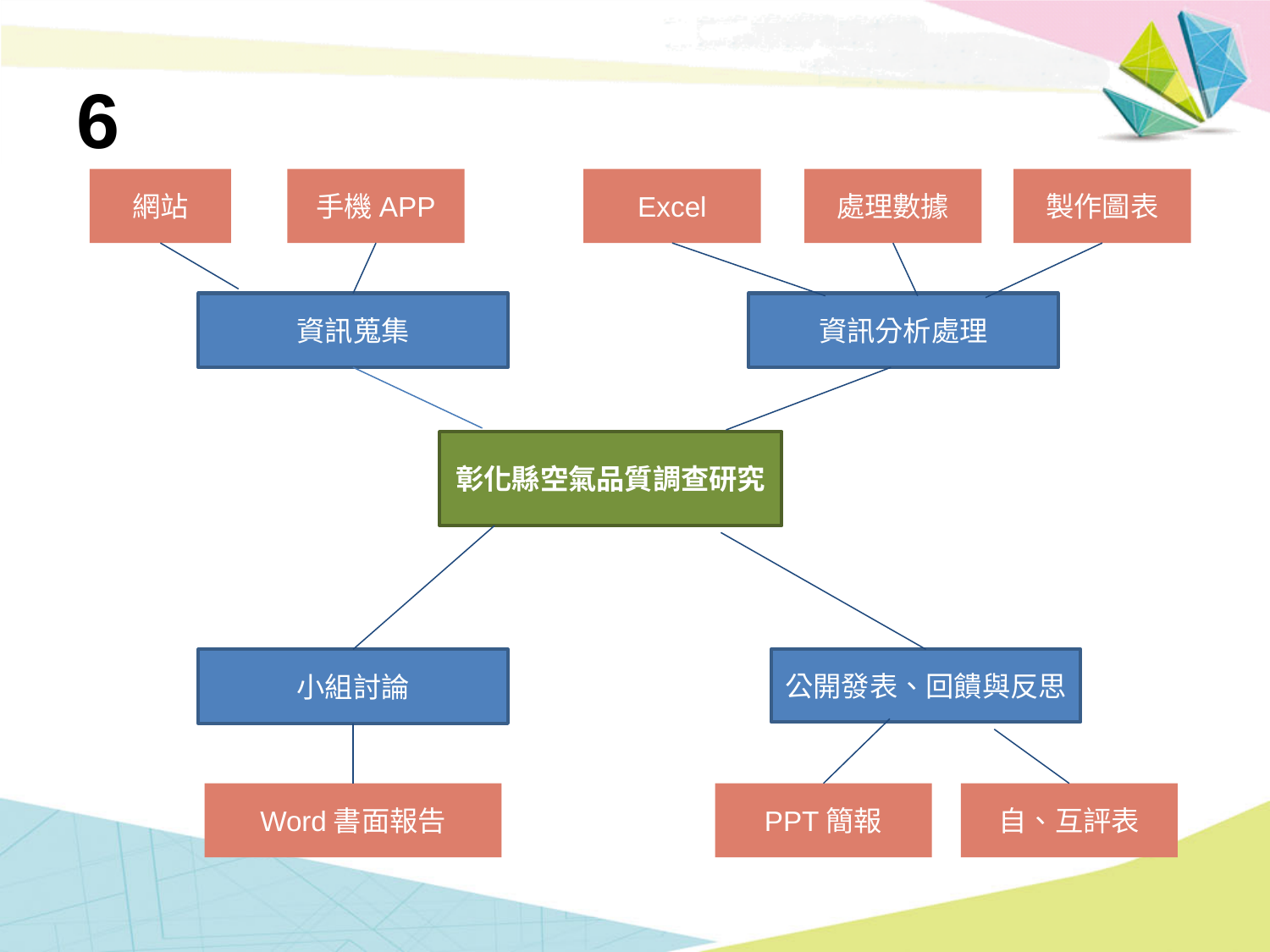

# 6
網站
手機APP
Excel
處理數據
製作圖表
資訊分析處理
資訊蒐集
彰化縣空氣品質調查研究
小組討論
公開發表、回饋與反思
Word書面報告
PPT簡報
自、互評表